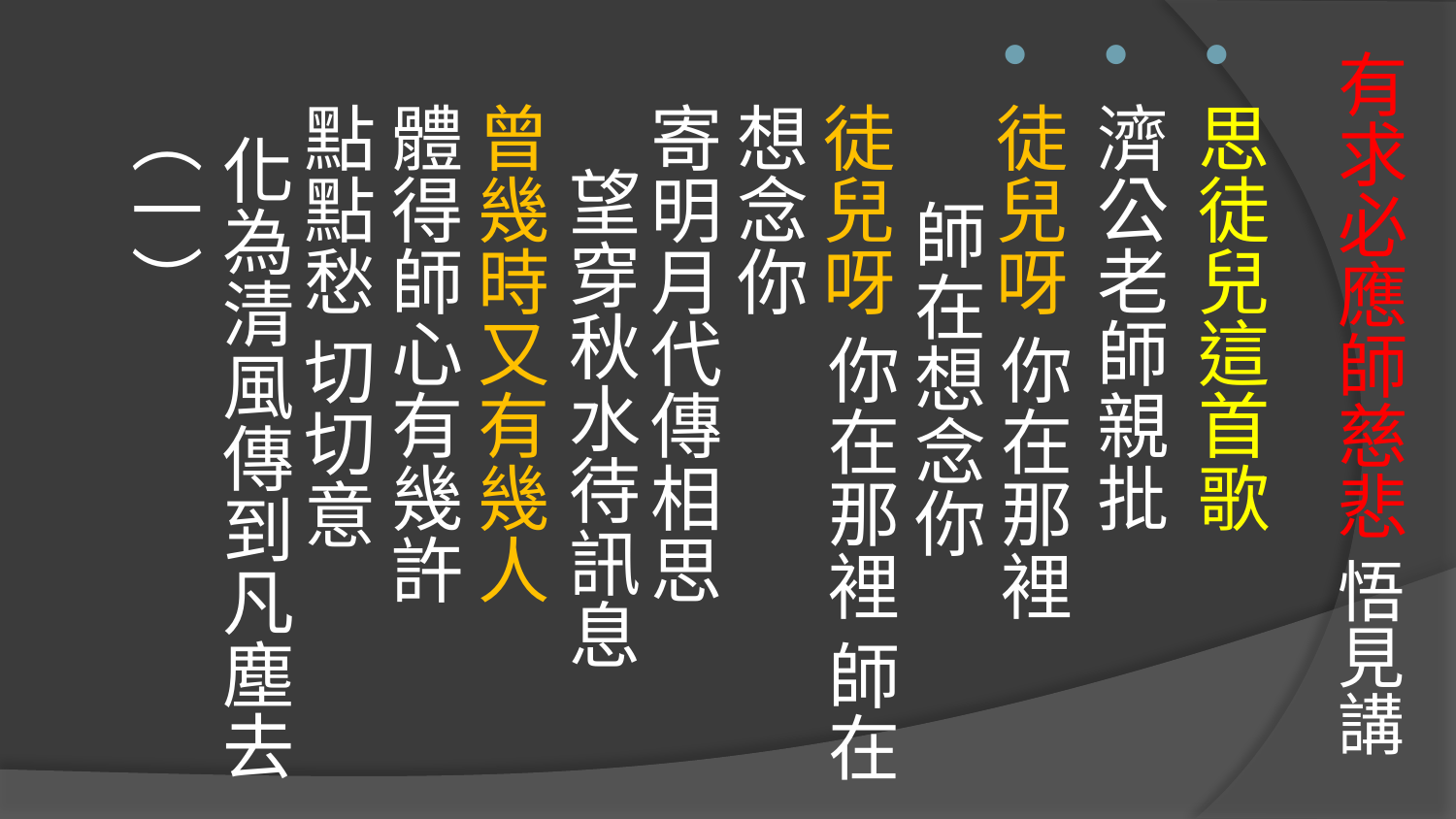

# 有求必應師慈悲 悟見講
思徒兒這首歌
濟公老師親批
徒兒呀 你在那裡                 師在想念你 
徒兒呀 你在那裡 師在想念你 
寄明月代傳相思                望穿秋水待訊息 
曾幾時又有幾人           體得師心有幾許 
點點愁 切切意                 化為清風傳到凡塵去
（一）